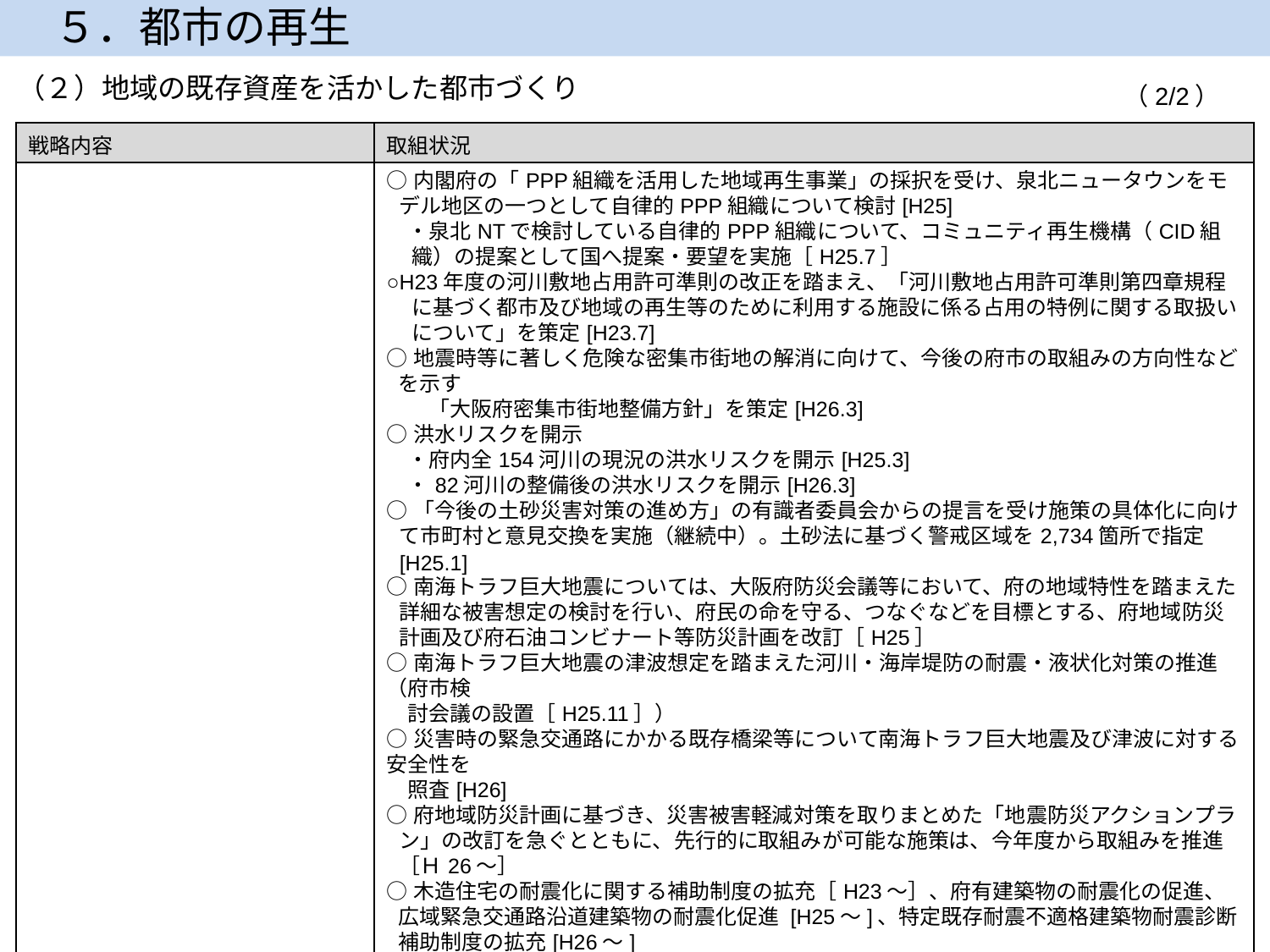

５．都市の再生
（２）地域の既存資産を活かした都市づくり
（2/2）
| 戦略内容 | 取組状況 |
| --- | --- |
|  | ○内閣府の「PPP組織を活用した地域再生事業」の採択を受け、泉北ニュータウンをモデル地区の一つとして自律的PPP組織について検討[H25] 　・泉北NTで検討している自律的PPP組織について、コミュニティ再生機構（CID組織）の提案として国へ提案・要望を実施［H25.7］ ○H23年度の河川敷地占用許可準則の改正を踏まえ、「河川敷地占用許可準則第四章規程に基づく都市及び地域の再生等のために利用する施設に係る占用の特例に関する取扱いについて」を策定[H23.7] ○地震時等に著しく危険な密集市街地の解消に向けて、今後の府市の取組みの方向性などを示す　 　　「大阪府密集市街地整備方針」を策定[H26.3] ○洪水リスクを開示 　・府内全154河川の現況の洪水リスクを開示[H25.3] 　・82河川の整備後の洪水リスクを開示[H26.3] ○「今後の土砂災害対策の進め方」の有識者委員会からの提言を受け施策の具体化に向けて市町村と意見交換を実施（継続中）。土砂法に基づく警戒区域を2,734箇所で指定[H25.1] ○南海トラフ巨大地震については、大阪府防災会議等において、府の地域特性を踏まえた詳細な被害想定の検討を行い、府民の命を守る、つなぐなどを目標とする、府地域防災計画及び府石油コンビナート等防災計画を改訂［H25］ ○南海トラフ巨大地震の津波想定を踏まえた河川・海岸堤防の耐震・液状化対策の推進（府市検 　討会議の設置［H25.11］） ○災害時の緊急交通路にかかる既存橋梁等について南海トラフ巨大地震及び津波に対する安全性を 　照査[H26] ○府地域防災計画に基づき、災害被害軽減対策を取りまとめた「地震防災アクションプラン」の改訂を急ぐとともに、先行的に取組みが可能な施策は、今年度から取組みを推進［Ｈ26～］ ○木造住宅の耐震化に関する補助制度の拡充［H23～］、府有建築物の耐震化の促進、広域緊急交通路沿道建築物の耐震化促進 [H25～]、特定既存耐震不適格建築物耐震診断補助制度の拡充[H26～] |